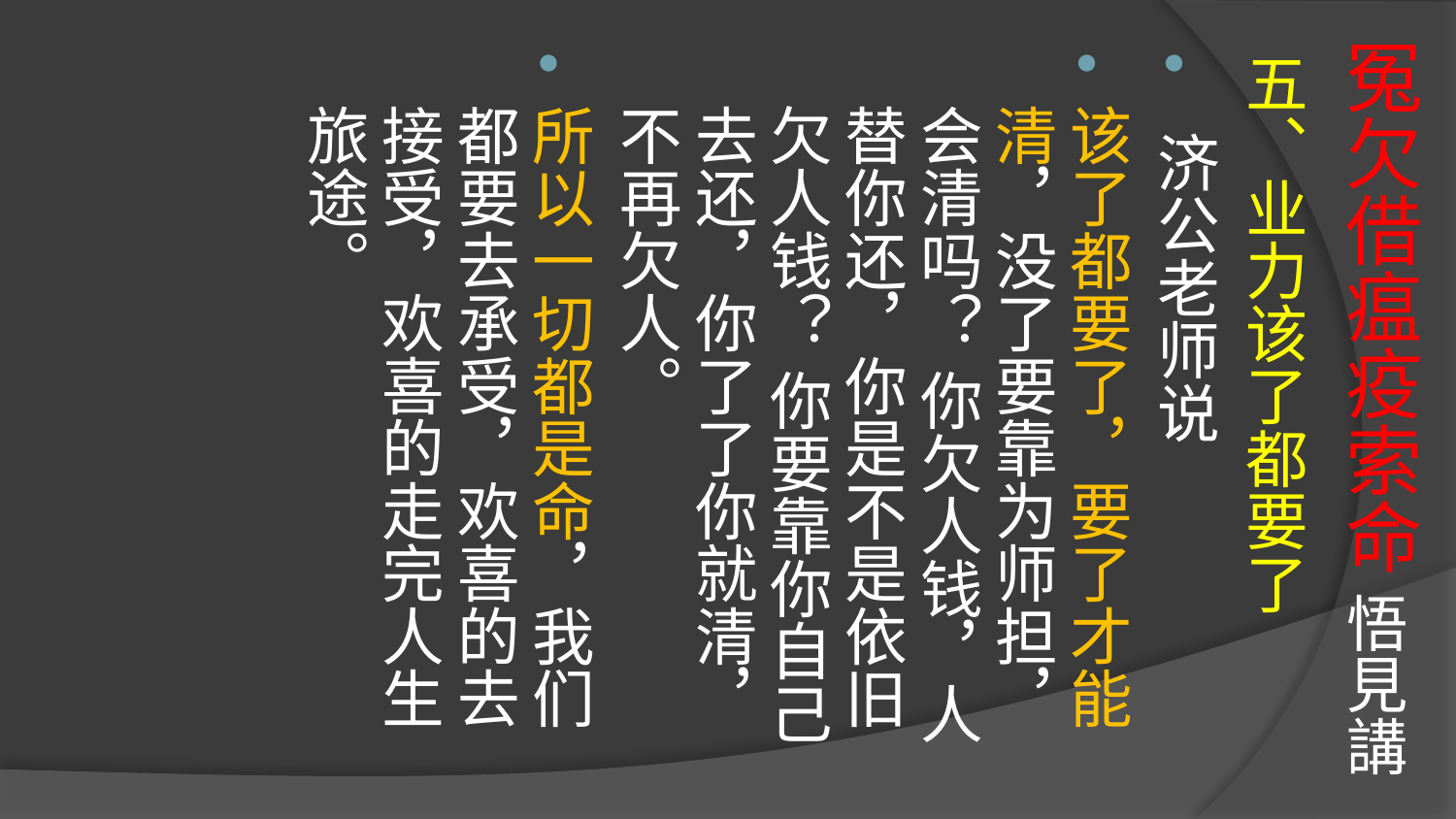

# 冤欠借瘟疫索命 悟見講
五、业力该了都要了
 济公老师说
该了都要了，要了才能清，没了要靠为师担，会清吗？ 你欠人钱，人替你还，你是不是依旧欠人钱？ 你要靠你自己去还，你了了你就清，不再欠人。
所以一切都是命，我们都要去承受，欢喜的去接受，欢喜的走完人生旅途。